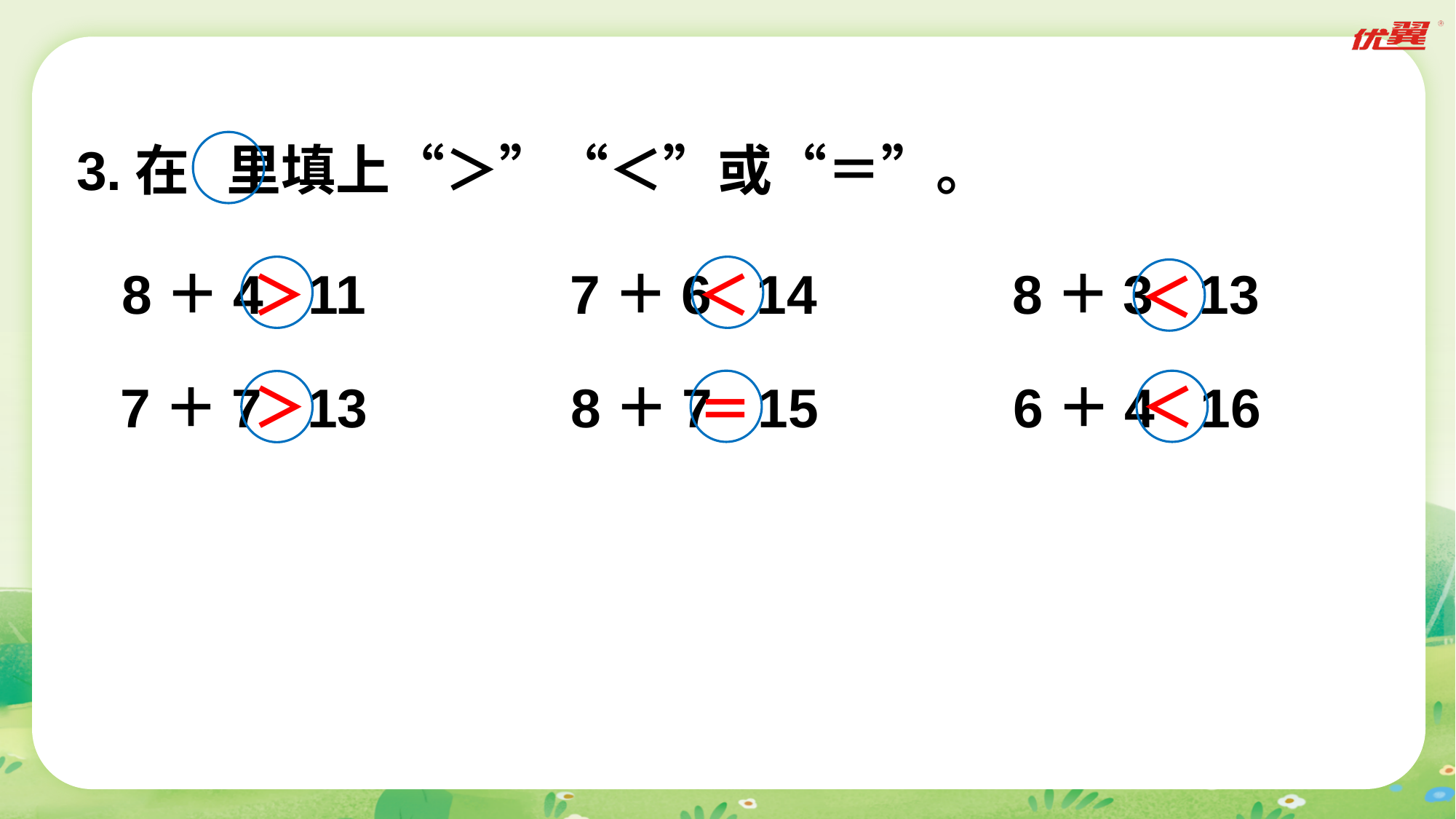

3.在   里填上“＞”“＜”或“＝”。

8＋4   11

7＋6   14

8＋3   13

＞
＜
＜
7＋7   13

8＋7   15

6＋4   16

＞
＜
＝